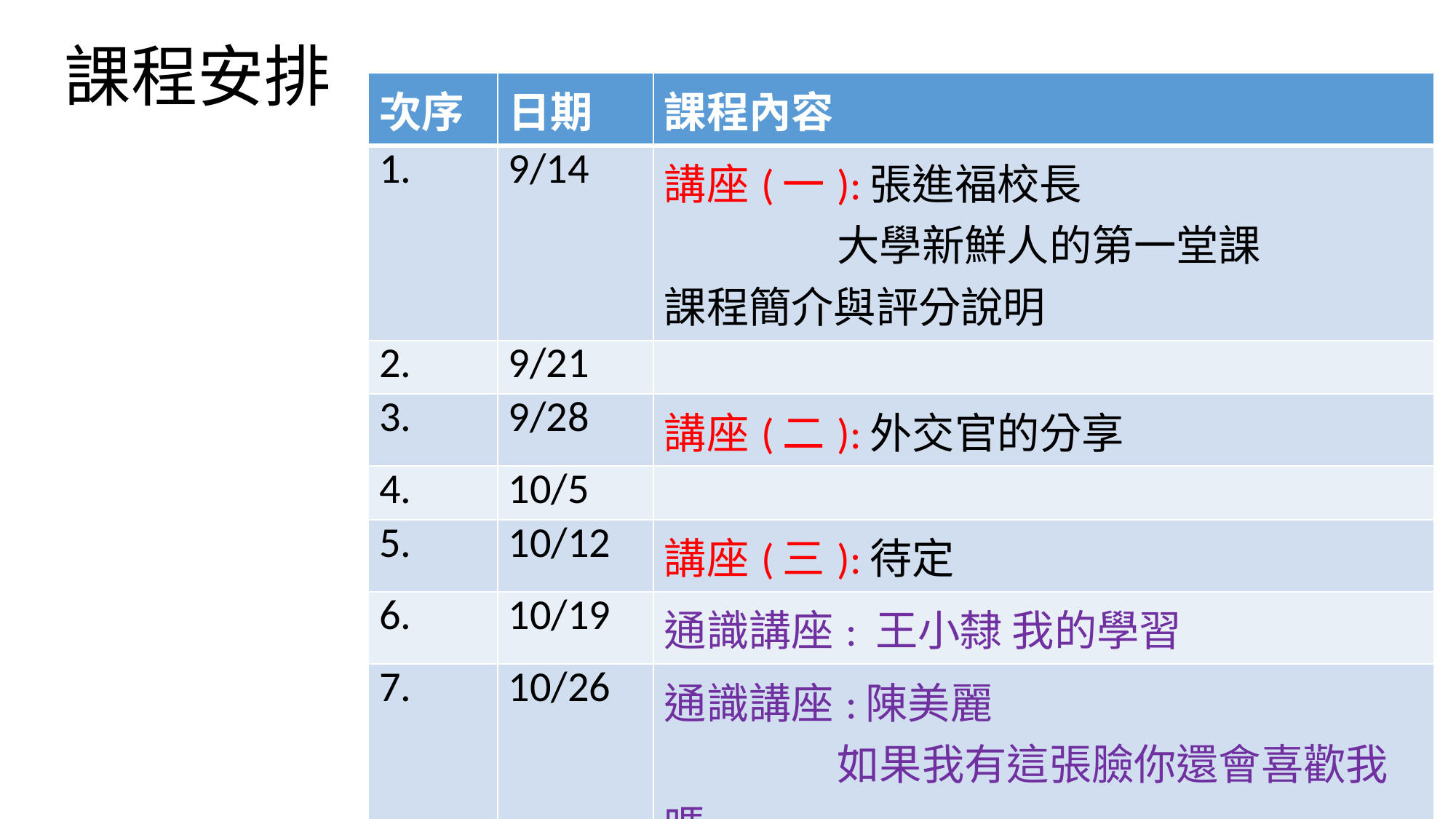

# 課程安排
| 次序 | 日期 | 課程內容 |
| --- | --- | --- |
| 1. | 9/14 | 講座(一):張進福校長 大學新鮮人的第一堂課 課程簡介與評分說明 |
| 2. | 9/21 |  |
| 3. | 9/28 | 講座(二):外交官的分享 |
| 4. | 10/5 |  |
| 5. | 10/12 | 講座(三):待定 |
| 6. | 10/19 | 通識講座: 王小隸 我的學習 |
| 7. | 10/26 | 通識講座:陳美麗 如果我有這張臉你還會喜歡我嗎 |
| 8. | 11/2 | 期中考 |
|  |
| --- |